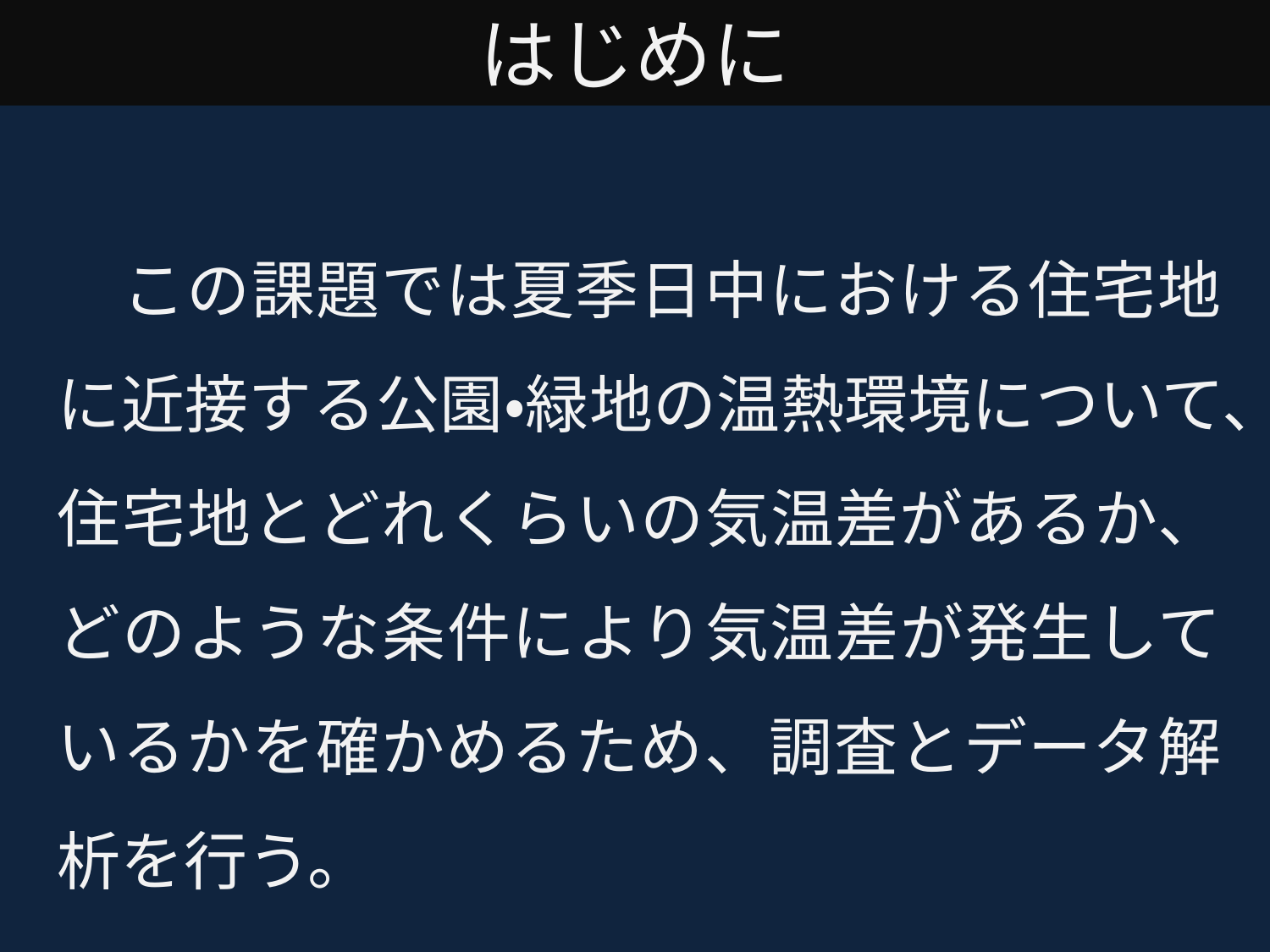

はじめに
　この課題では夏季日中における住宅地に近接する公園・緑地の温熱環境について、住宅地とどれくらいの気温差があるか、どのような条件により気温差が発生しているかを確かめるため、調査とデータ解析を行う。